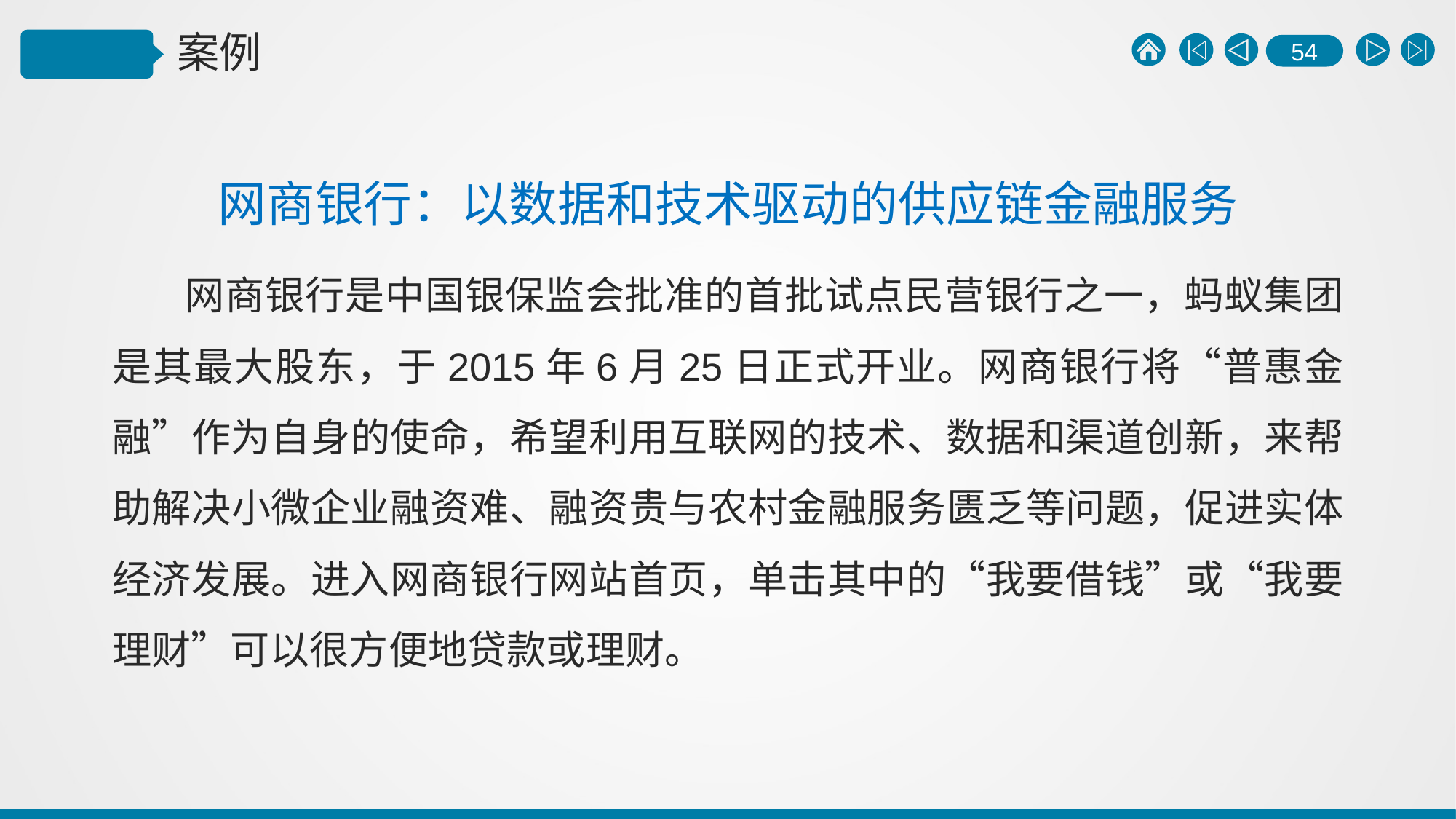

网商银行：以数据和技术驱动的供应链金融服务
网商银行是中国银保监会批准的首批试点民营银行之一，蚂蚁集团是其最大股东，于2015年6月25日正式开业。网商银行将“普惠金融”作为自身的使命，希望利用互联网的技术、数据和渠道创新，来帮助解决小微企业融资难、融资贵与农村金融服务匮乏等问题，促进实体经济发展。进入网商银行网站首页，单击其中的“我要借钱”或“我要理财”可以很方便地贷款或理财。